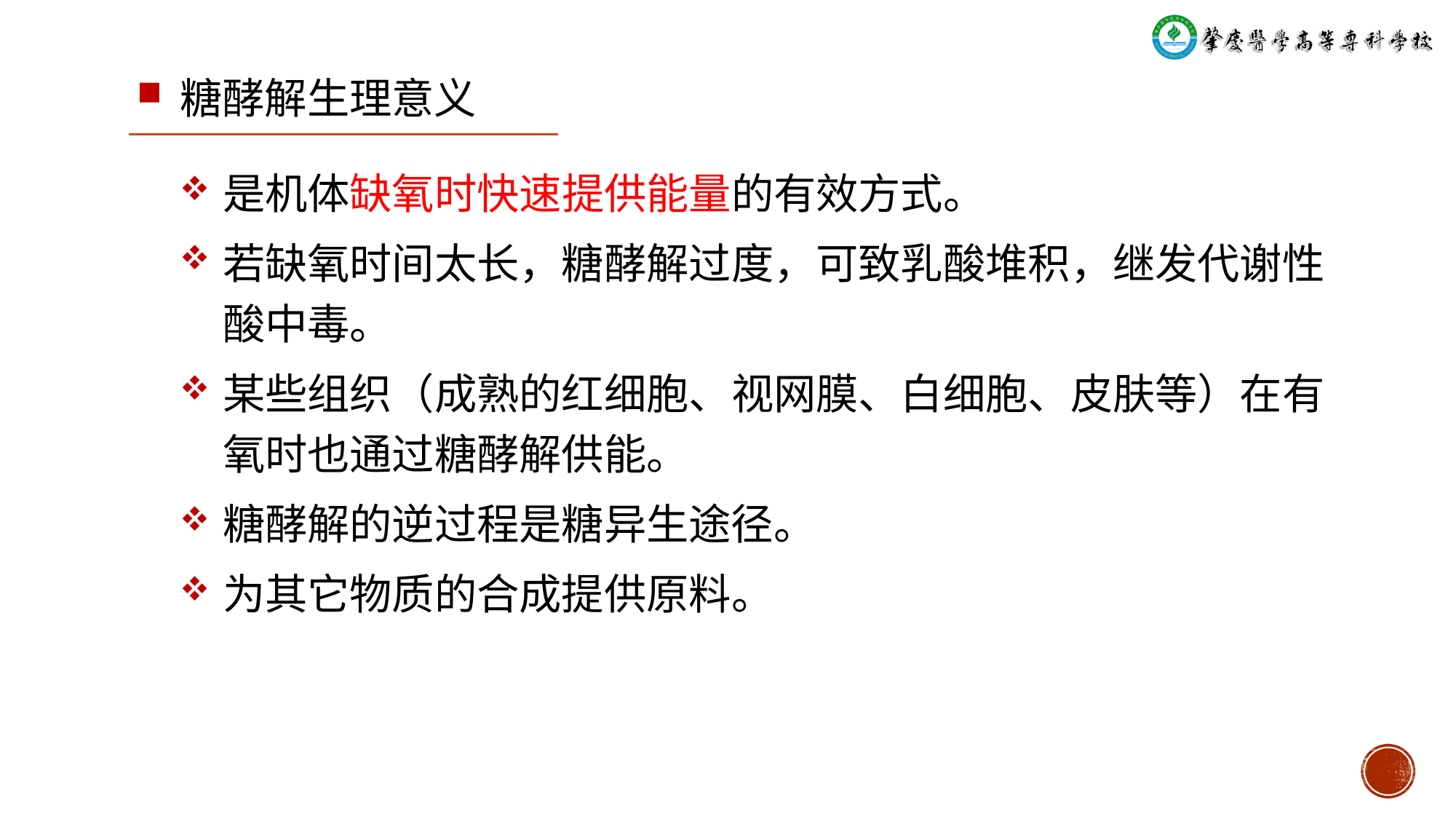

# 糖酵解生理意义
是机体缺氧时快速提供能量的有效方式。
若缺氧时间太长，糖酵解过度，可致乳酸堆积，继发代谢性酸中毒。
某些组织（成熟的红细胞、视网膜、白细胞、皮肤等）在有氧时也通过糖酵解供能。
糖酵解的逆过程是糖异生途径。
为其它物质的合成提供原料。